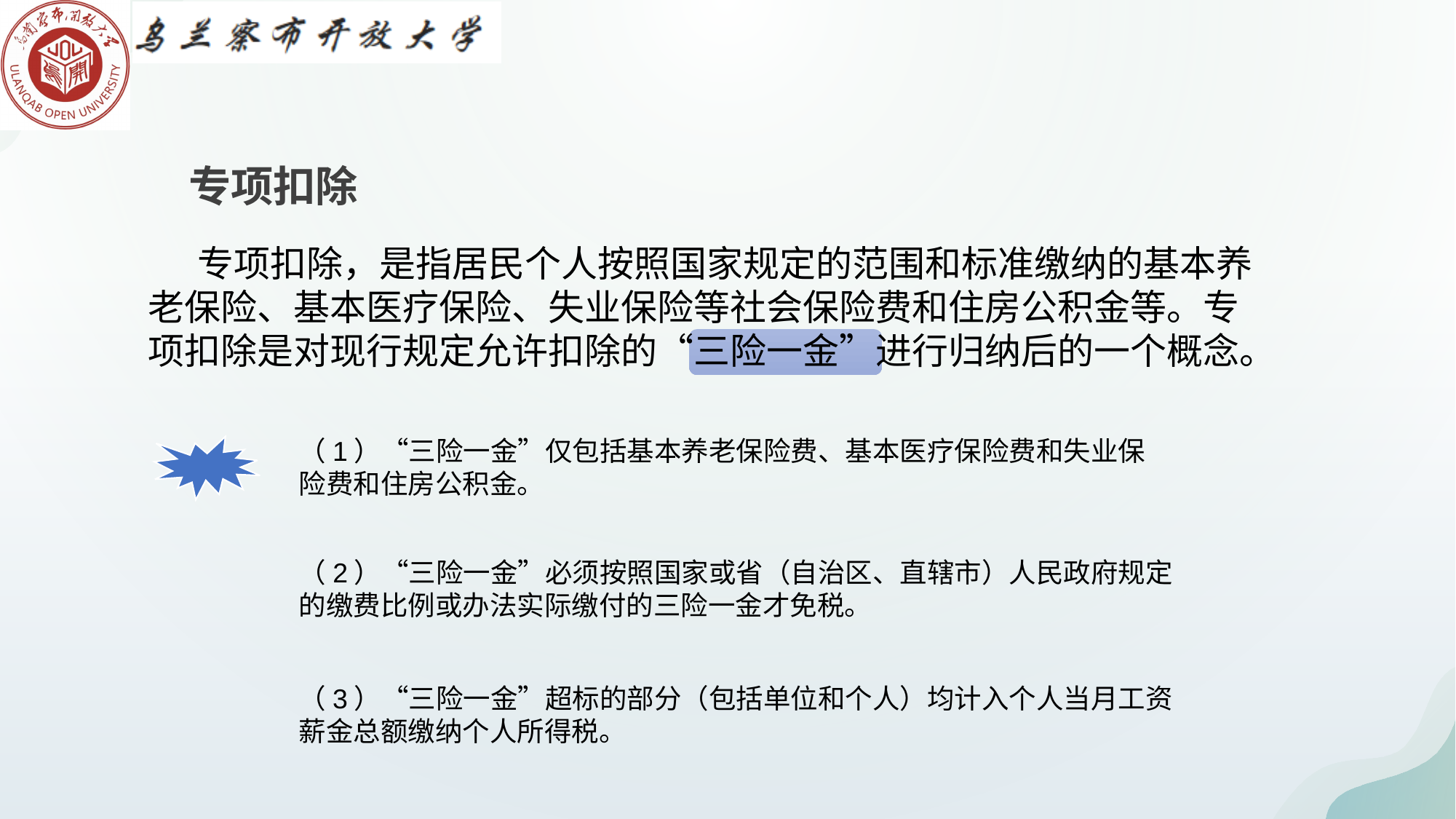

专项扣除

     专项扣除，是指居民个人按照国家规定的范围和标准缴纳的基本养老保险、基本医疗保险、失业保险等社会保险费和住房公积金等。专项扣除是对现行规定允许扣除的“三险一金”进行归纳后的一个概念。

（1）“三险一金”仅包括基本养老保险费、基本医疗保险费和失业保险费和住房公积金。

（2）“三险一金”必须按照国家或省（自治区、直辖市）人民政府规定的缴费比例或办法实际缴付的三险一金才免税。
（3）“三险一金”超标的部分（包括单位和个人）均计入个人当月工资薪金总额缴纳个人所得税。